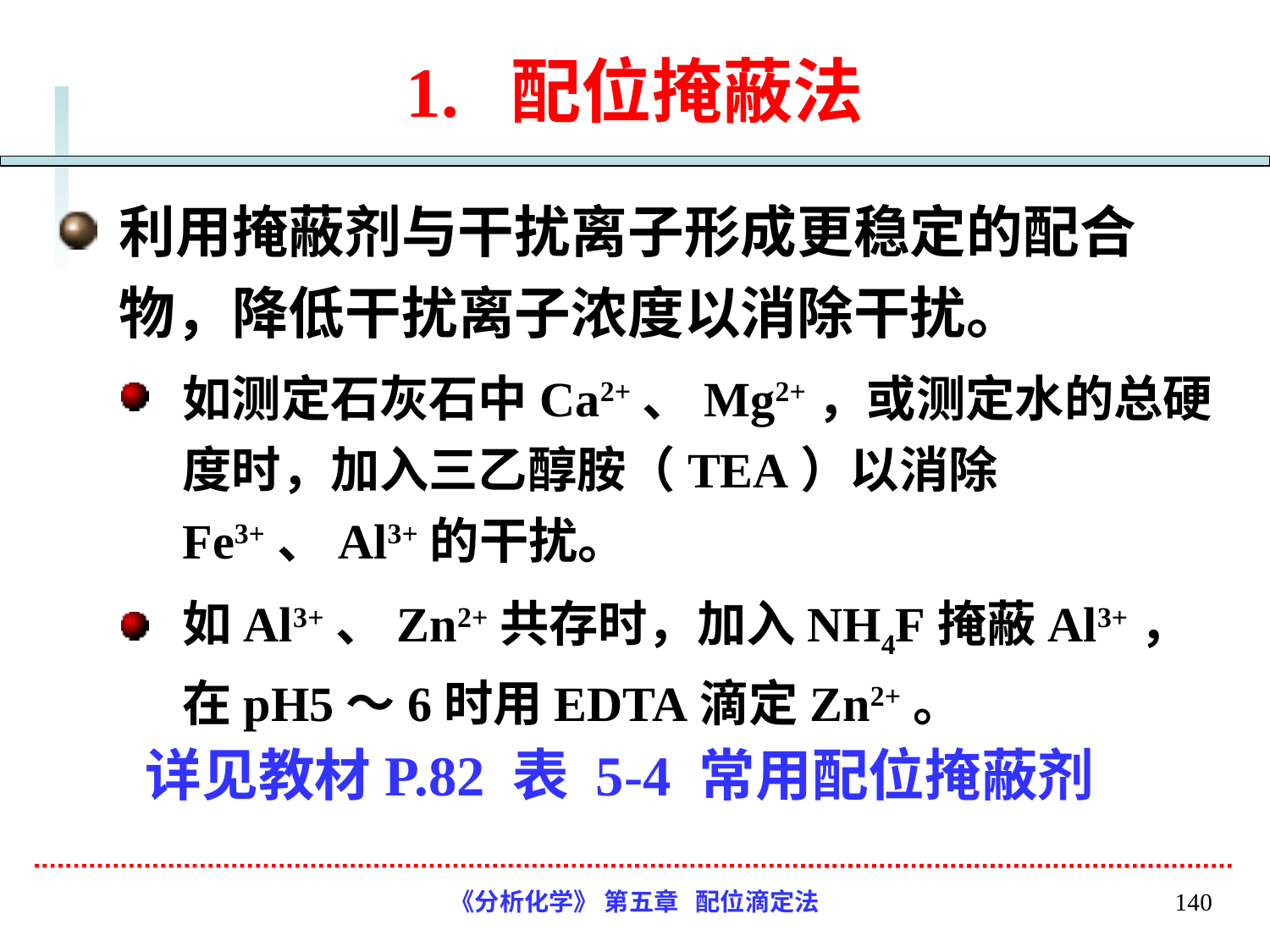

# 1.  配位掩蔽法
利用掩蔽剂与干扰离子形成更稳定的配合物，降低干扰离子浓度以消除干扰。
如测定石灰石中Ca2+、Mg2+，或测定水的总硬度时，加入三乙醇胺（TEA）以消除Fe3+、Al3+的干扰。
如Al3+、Zn2+共存时，加入NH4F掩蔽Al3+，在pH5～6时用EDTA滴定Zn2+。
详见教材P.82 表 5-4 常用配位掩蔽剂
《分析化学》 第五章   配位滴定法
140